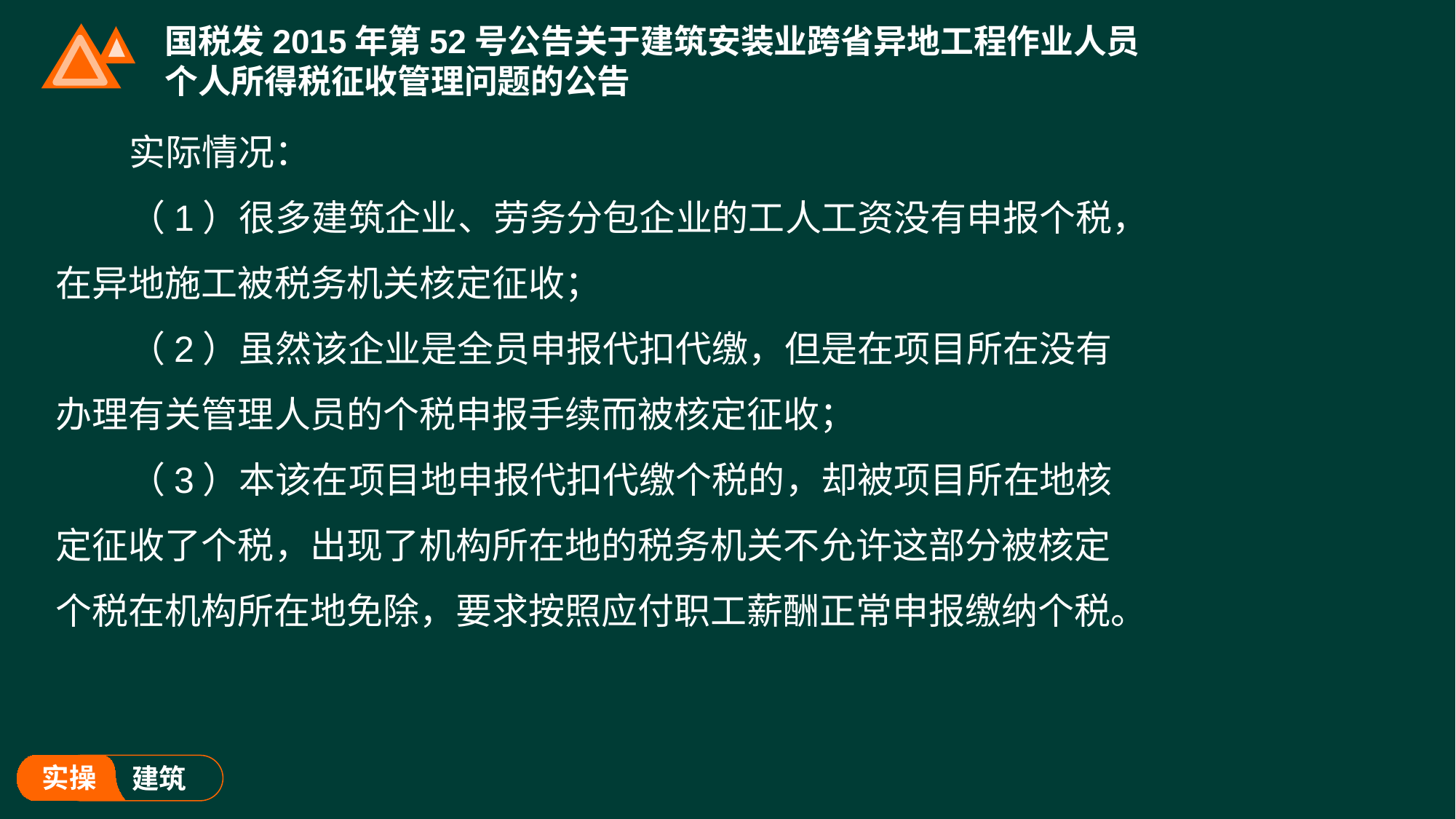

# 国税发2015年第52号公告关于建筑安装业跨省异地工程作业人员个人所得税征收管理问题的公告
实际情况：
（1）很多建筑企业、劳务分包企业的工人工资没有申报个税，在异地施工被税务机关核定征收；
（2）虽然该企业是全员申报代扣代缴，但是在项目所在没有办理有关管理人员的个税申报手续而被核定征收；
（3）本该在项目地申报代扣代缴个税的，却被项目所在地核定征收了个税，出现了机构所在地的税务机关不允许这部分被核定个税在机构所在地免除，要求按照应付职工薪酬正常申报缴纳个税。